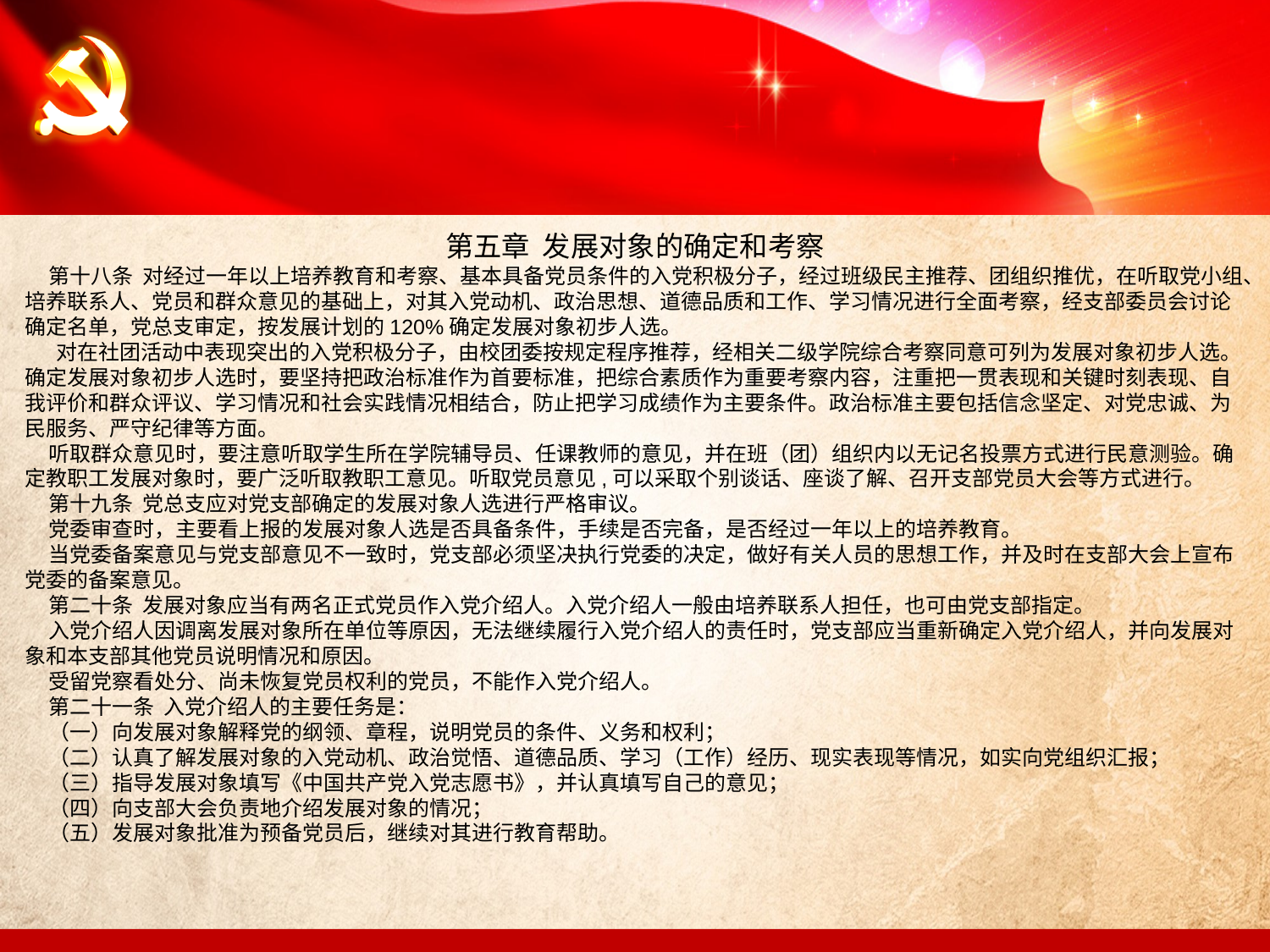

第五章  发展对象的确定和考察
    第十八条  对经过一年以上培养教育和考察、基本具备党员条件的入党积极分子，经过班级民主推荐、团组织推优，在听取党小组、培养联系人、党员和群众意见的基础上，对其入党动机、政治思想、道德品质和工作、学习情况进行全面考察，经支部委员会讨论确定名单，党总支审定，按发展计划的120%确定发展对象初步人选。
     对在社团活动中表现突出的入党积极分子，由校团委按规定程序推荐，经相关二级学院综合考察同意可列为发展对象初步人选。
确定发展对象初步人选时，要坚持把政治标准作为首要标准，把综合素质作为重要考察内容，注重把一贯表现和关键时刻表现、自我评价和群众评议、学习情况和社会实践情况相结合，防止把学习成绩作为主要条件。政治标准主要包括信念坚定、对党忠诚、为民服务、严守纪律等方面。
    听取群众意见时，要注意听取学生所在学院辅导员、任课教师的意见，并在班（团）组织内以无记名投票方式进行民意测验。确定教职工发展对象时，要广泛听取教职工意见。听取党员意见,可以采取个别谈话、座谈了解、召开支部党员大会等方式进行。
    第十九条  党总支应对党支部确定的发展对象人选进行严格审议。
    党委审查时，主要看上报的发展对象人选是否具备条件，手续是否完备，是否经过一年以上的培养教育。
    当党委备案意见与党支部意见不一致时，党支部必须坚决执行党委的决定，做好有关人员的思想工作，并及时在支部大会上宣布党委的备案意见。
    第二十条  发展对象应当有两名正式党员作入党介绍人。入党介绍人一般由培养联系人担任，也可由党支部指定。
    入党介绍人因调离发展对象所在单位等原因，无法继续履行入党介绍人的责任时，党支部应当重新确定入党介绍人，并向发展对象和本支部其他党员说明情况和原因。
    受留党察看处分、尚未恢复党员权利的党员，不能作入党介绍人。
    第二十一条  入党介绍人的主要任务是：
    （一）向发展对象解释党的纲领、章程，说明党员的条件、义务和权利；
    （二）认真了解发展对象的入党动机、政治觉悟、道德品质、学习（工作）经历、现实表现等情况，如实向党组织汇报；
    （三）指导发展对象填写《中国共产党入党志愿书》，并认真填写自己的意见；
    （四）向支部大会负责地介绍发展对象的情况；
    （五）发展对象批准为预备党员后，继续对其进行教育帮助。